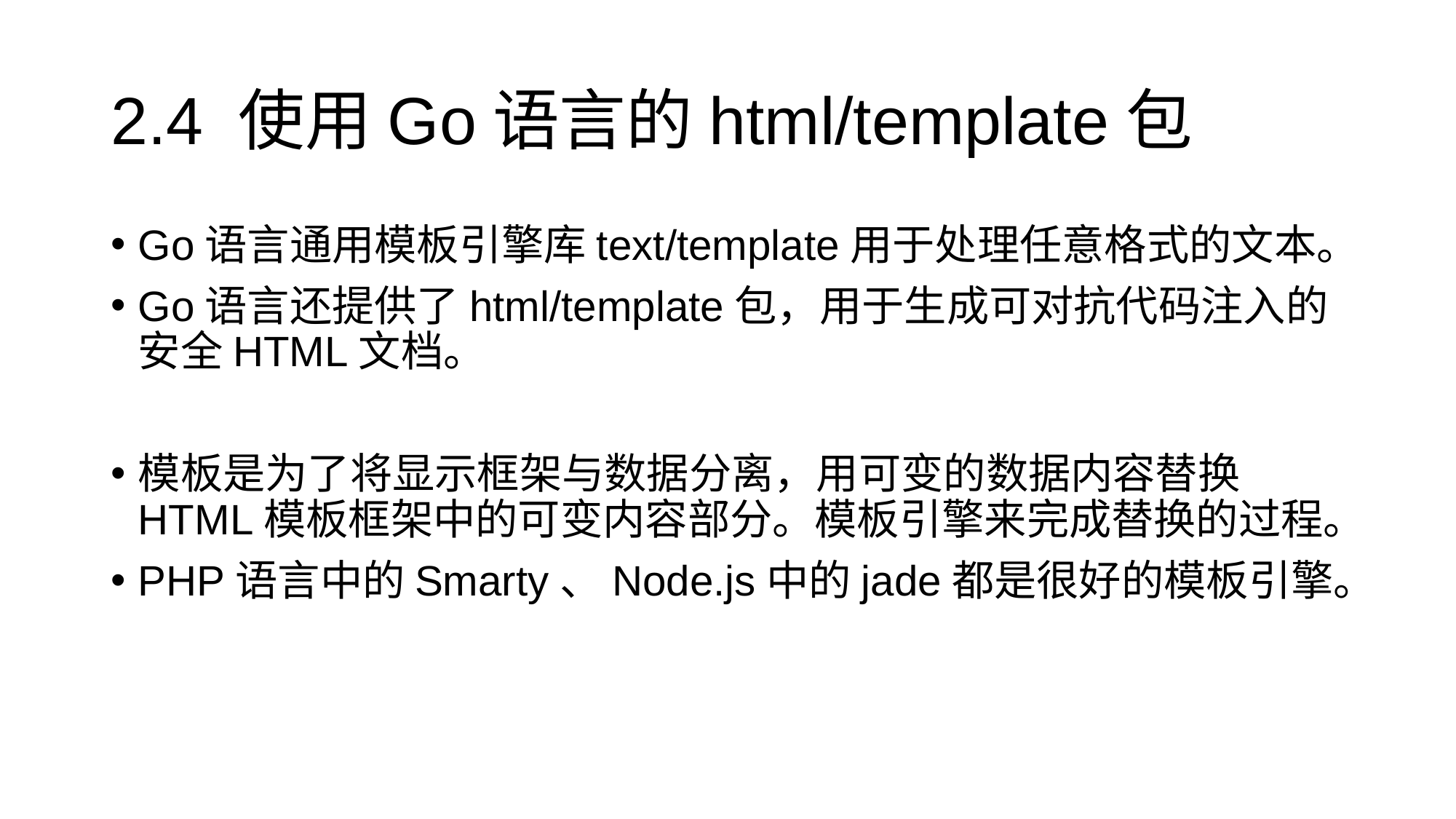

# 2.4 使用Go语言的html/template包
Go语言通用模板引擎库text/template用于处理任意格式的文本。
Go语言还提供了html/template包，用于生成可对抗代码注入的安全HTML文档。

模板是为了将显示框架与数据分离，用可变的数据内容替换HTML模板框架中的可变内容部分。模板引擎来完成替换的过程。
PHP语言中的Smarty、Node.js中的jade都是很好的模板引擎。